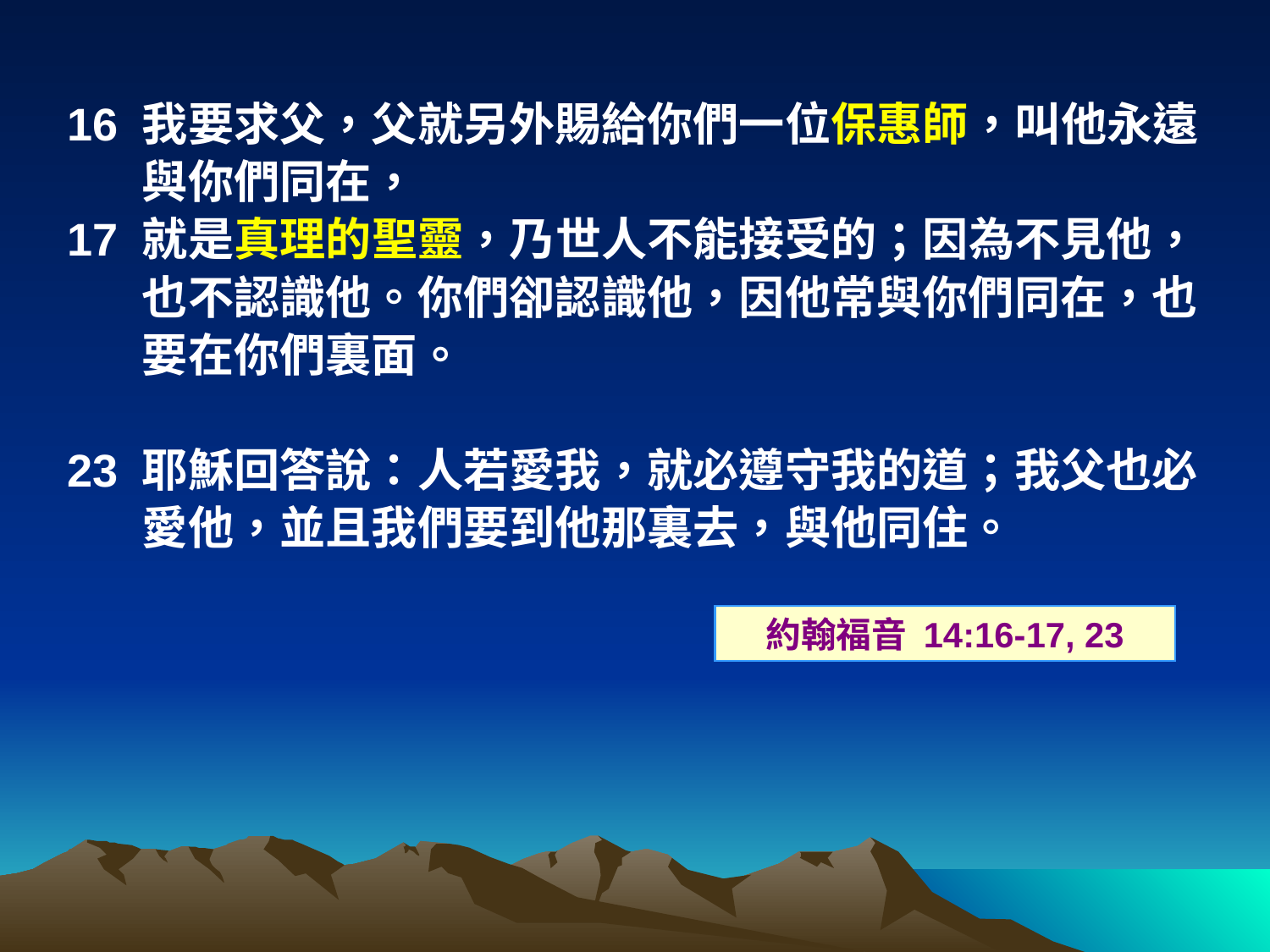

16	我要求父，父就另外賜給你們一位保惠師，叫他永遠與你們同在，
17	就是真理的聖靈，乃世人不能接受的；因為不見他，也不認識他。你們卻認識他，因他常與你們同在，也要在你們裏面。

23	耶穌回答說：人若愛我，就必遵守我的道；我父也必愛他，並且我們要到他那裏去，與他同住。
約翰福音 14:16-17, 23